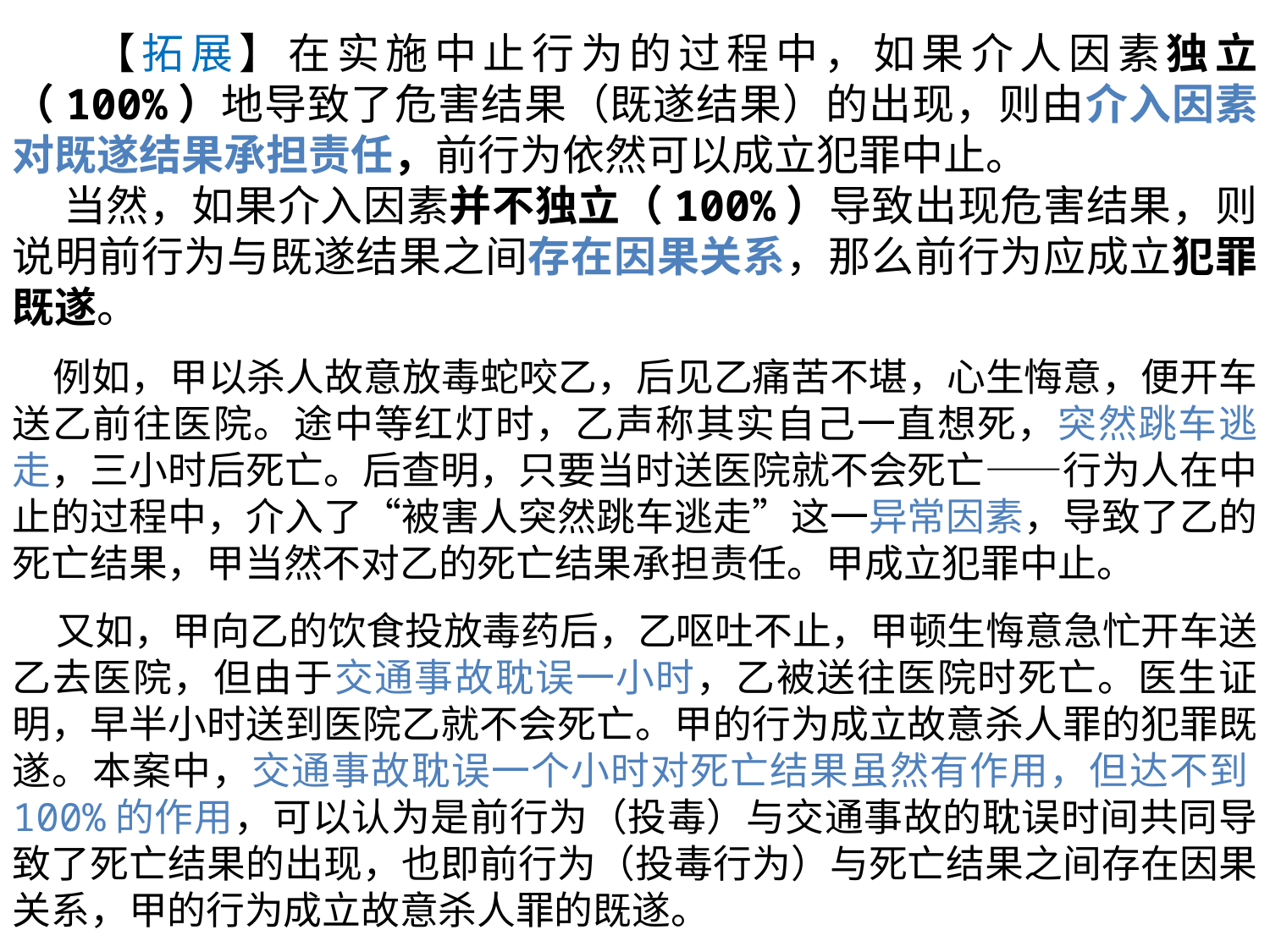

【拓展】在实施中止行为的过程中，如果介人因素独立（100%）地导致了危害结果（既遂结果）的出现，则由介入因素对既遂结果承担责任，前行为依然可以成立犯罪中止。
    当然，如果介入因素并不独立（100%）导致出现危害结果，则说明前行为与既遂结果之间存在因果关系，那么前行为应成立犯罪既遂。

    例如，甲以杀人故意放毒蛇咬乙，后见乙痛苦不堪，心生悔意，便开车送乙前往医院。途中等红灯时，乙声称其实自己一直想死，突然跳车逃走，三小时后死亡。后查明，只要当时送医院就不会死亡——行为人在中止的过程中，介入了“被害人突然跳车逃走”这一异常因素，导致了乙的死亡结果，甲当然不对乙的死亡结果承担责任。甲成立犯罪中止。

    又如，甲向乙的饮食投放毒药后，乙呕吐不止，甲顿生悔意急忙开车送乙去医院，但由于交通事故耽误一小时，乙被送往医院时死亡。医生证明，早半小时送到医院乙就不会死亡。甲的行为成立故意杀人罪的犯罪既遂。本案中，交通事故耽误一个小时对死亡结果虽然有作用，但达不到100%的作用，可以认为是前行为（投毒）与交通事故的耽误时间共同导致了死亡结果的出现，也即前行为（投毒行为）与死亡结果之间存在因果关系，甲的行为成立故意杀人罪的既遂。